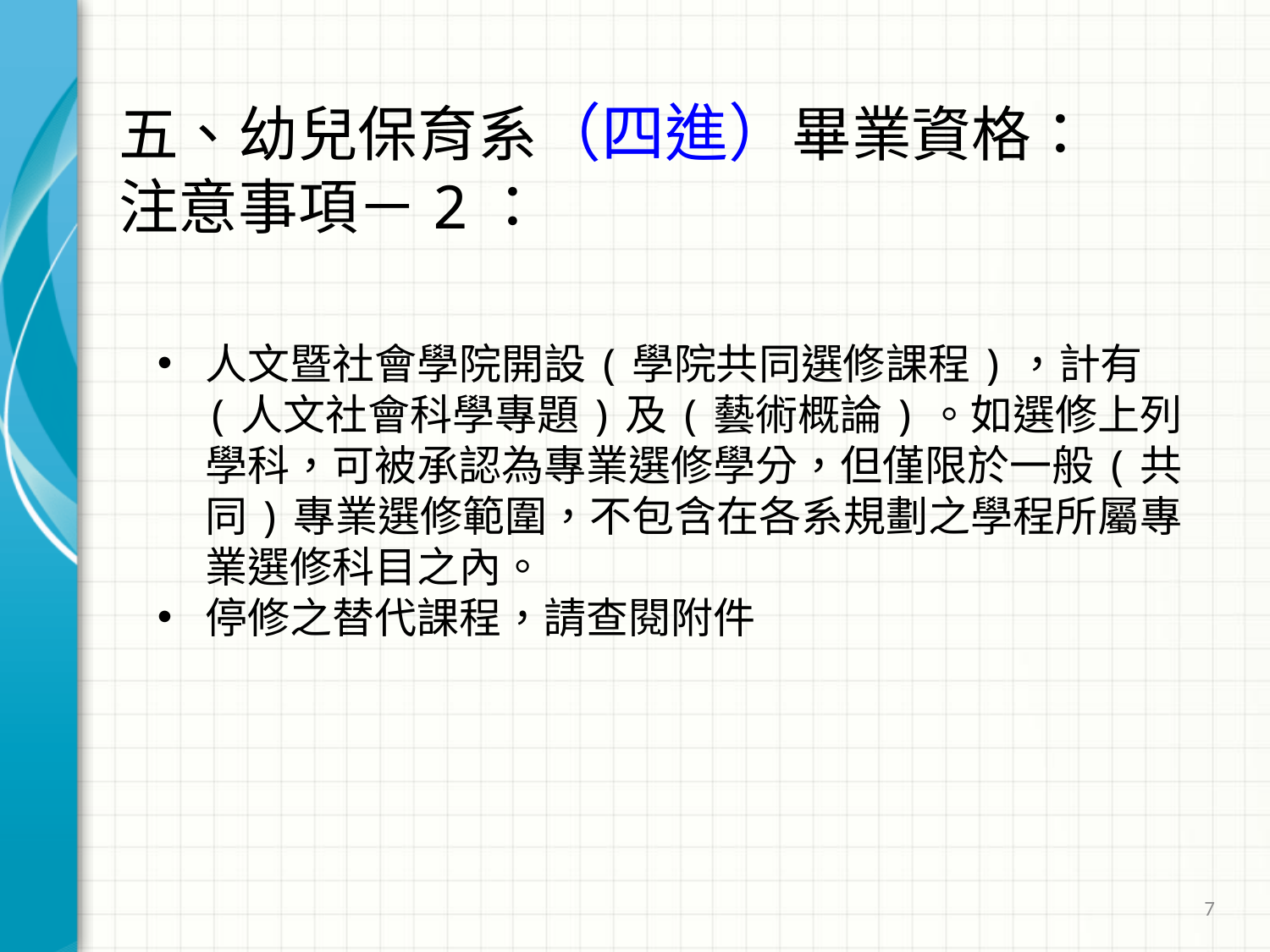

# 五、幼兒保育系（四進）畢業資格： 注意事項－2：
人文暨社會學院開設(學院共同選修課程)，計有(人文社會科學專題)及(藝術概論)。如選修上列學科，可被承認為專業選修學分，但僅限於一般(共同)專業選修範圍，不包含在各系規劃之學程所屬專業選修科目之內。
停修之替代課程，請查閱附件

7